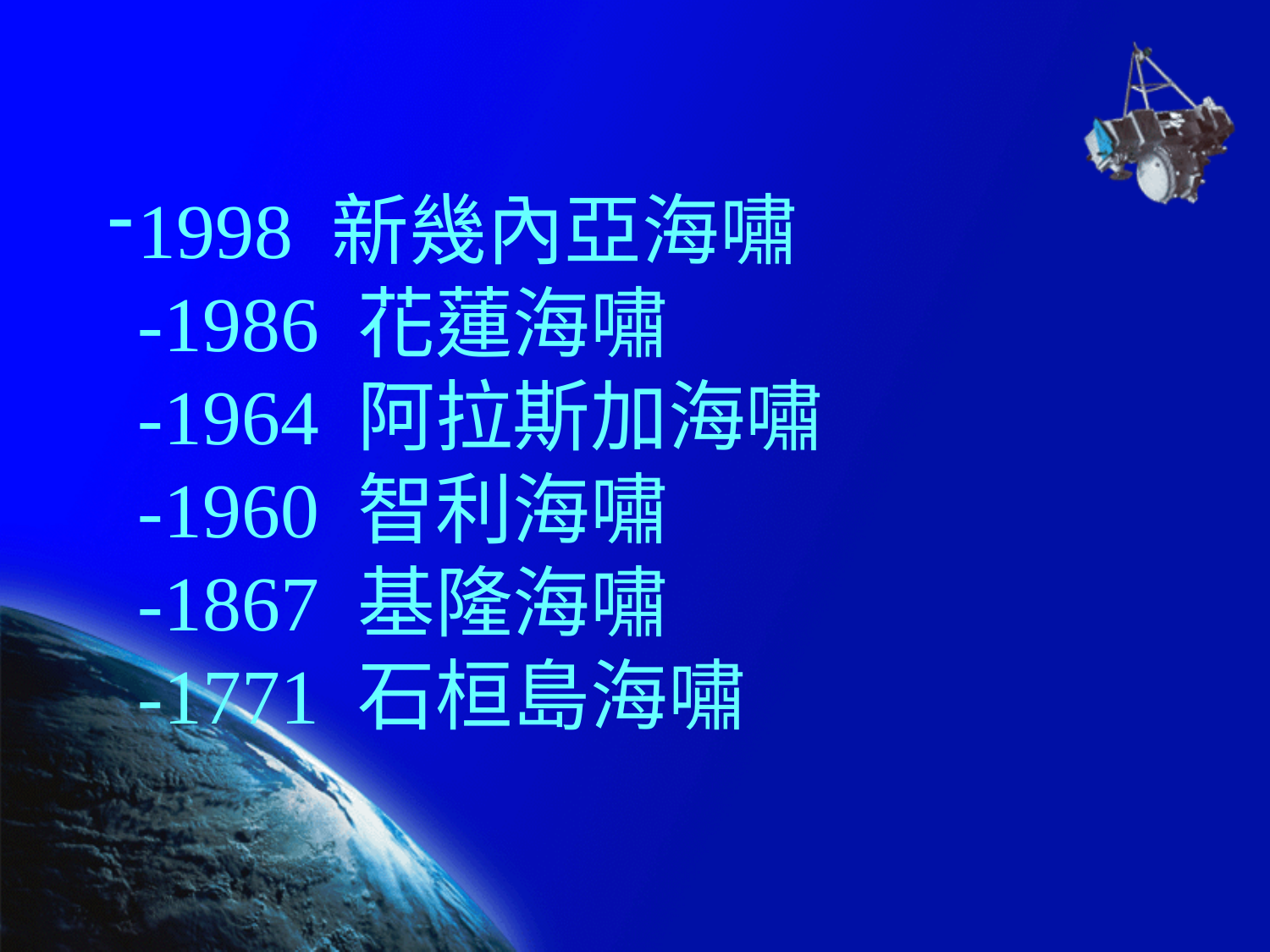

# 1998 新幾內亞海嘯 -1986 花蓮海嘯 -1964 阿拉斯加海嘯 -1960 智利海嘯 -1867 基隆海嘯 -1771 石桓島海嘯